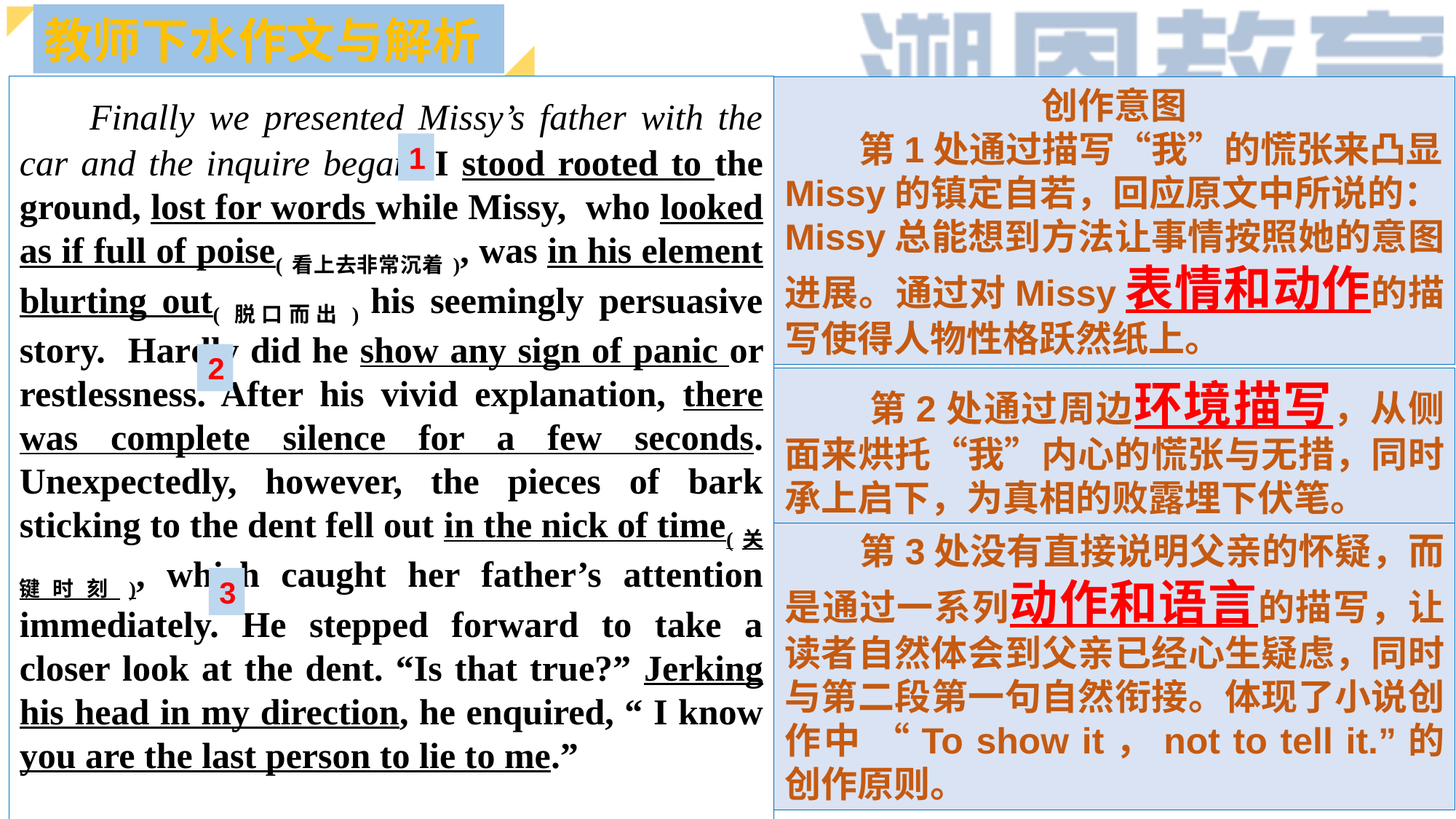

教师下水作文与解析

    Finally we presented Missy’s father with the car and the inquire began. I stood rooted to the ground, lost for words while Missy,  who looked as if full of poise(看上去非常沉着), was in his element blurting out(脱口而出) his seemingly persuasive story.  Hardly did he show any sign of panic or restlessness. After his vivid explanation, there was complete silence for a few seconds. Unexpectedly, however, the pieces of bark sticking to the dent fell out in the nick of time(关键时刻), which caught her father’s attention immediately. He stepped forward to take a closer look at the dent. “Is that true?” Jerking his head in my direction, he enquired, “ I know you are the last person to lie to me.”

创作意图
        第1处通过描写“我”的慌张来凸显Missy的镇定自若，回应原文中所说的：Missy总能想到方法让事情按照她的意图进展。通过对Missy表情和动作的描写使得人物性格跃然纸上。
1
2
        第2处通过周边环境描写，从侧面来烘托“我”内心的慌张与无措，同时承上启下，为真相的败露埋下伏笔。
        第3处没有直接说明父亲的怀疑，而是通过一系列动作和语言的描写，让读者自然体会到父亲已经心生疑虑，同时与第二段第一句自然衔接。体现了小说创作中 “To show it，not to tell it.”的创作原则。
3